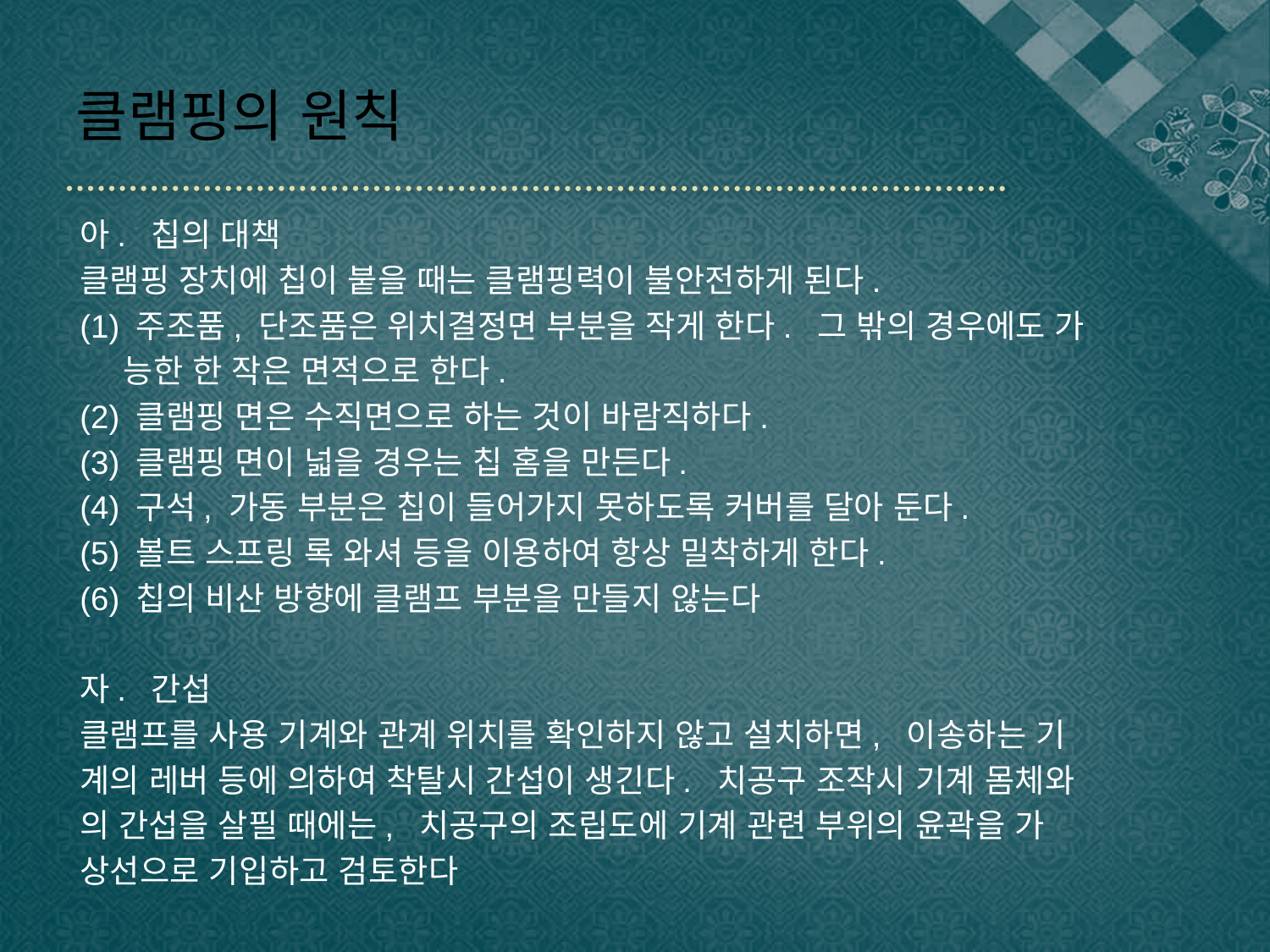

# 클램핑의 원칙
아.  칩의 대책
클램핑 장치에 칩이 붙을 때는 클램핑력이 불안전하게 된다.
(1) 주조품, 단조품은 위치결정면 부분을 작게 한다.  그 밖의 경우에도 가
    능한 한 작은 면적으로 한다.
(2) 클램핑 면은 수직면으로 하는 것이 바람직하다.
(3) 클램핑 면이 넓을 경우는 칩 홈을 만든다.
(4) 구석, 가동 부분은 칩이 들어가지 못하도록 커버를 달아 둔다.
(5) 볼트 스프링 록 와셔 등을 이용하여 항상 밀착하게 한다.
(6) 칩의 비산 방향에 클램프 부분을 만들지 않는다

자.  간섭
클램프를 사용 기계와 관계 위치를 확인하지 않고 설치하면,  이송하는 기
계의 레버 등에 의하여 착탈시 간섭이 생긴다.  치공구 조작시 기계 몸체와
의 간섭을 살필 때에는,  치공구의 조립도에 기계 관련 부위의 윤곽을 가
상선으로 기입하고 검토한다